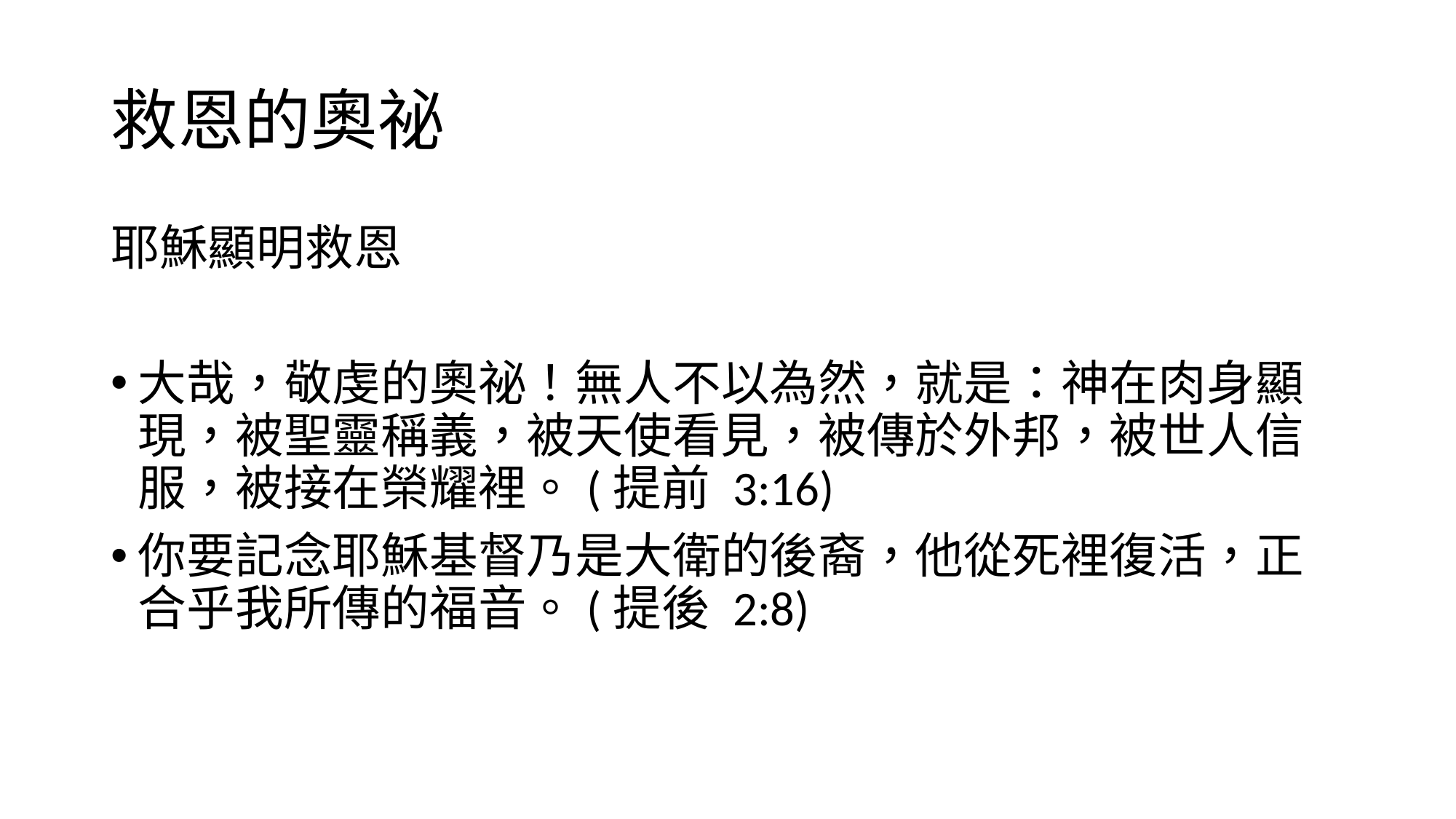

# 救恩的奧祕
耶穌顯明救恩

大哉，敬虔的奧祕！無人不以為然，就是：神在肉身顯現，被聖靈稱義，被天使看見，被傳於外邦，被世人信服，被接在榮耀裡。(提前 3:16)
你要記念耶穌基督乃是大衛的後裔，他從死裡復活，正合乎我所傳的福音。(提後 2:8)